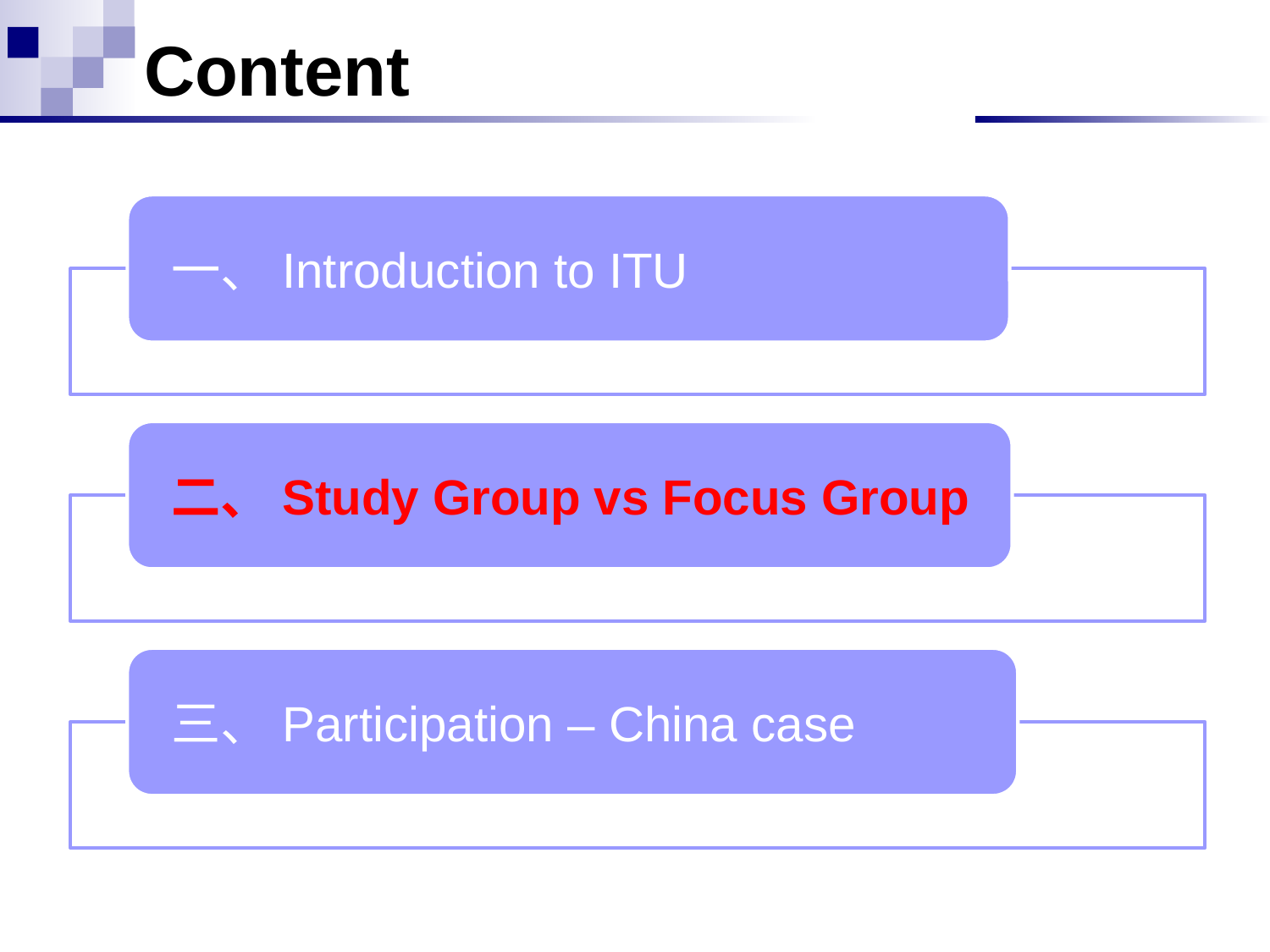

# Content
一、Introduction to ITU
二、Study Group vs Focus Group
三、Participation – China case